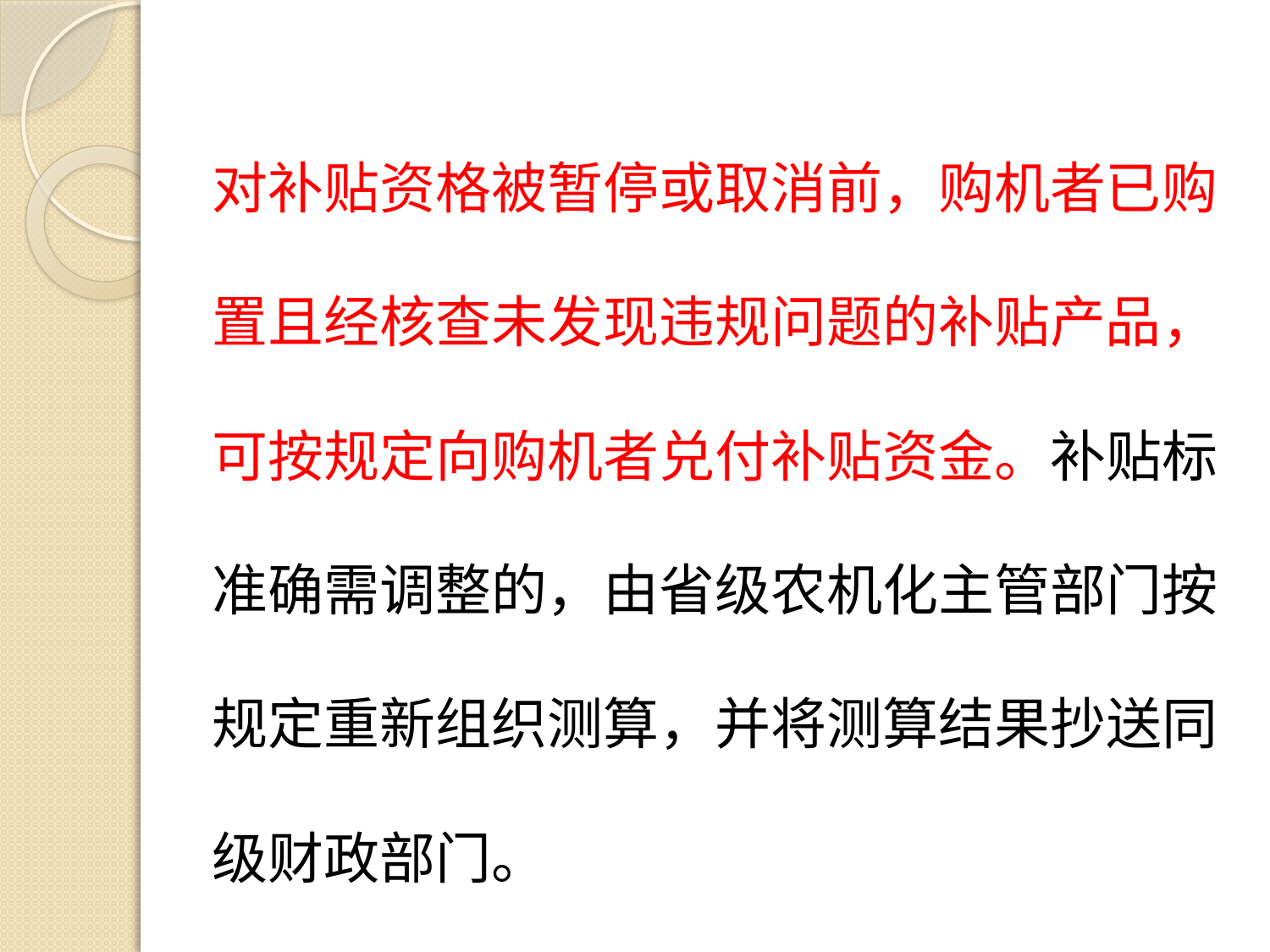

对补贴资格被暂停或取消前，购机者已购置且经核查未发现违规问题的补贴产品，可按规定向购机者兑付补贴资金。补贴标准确需调整的，由省级农机化主管部门按规定重新组织测算，并将测算结果抄送同级财政部门。